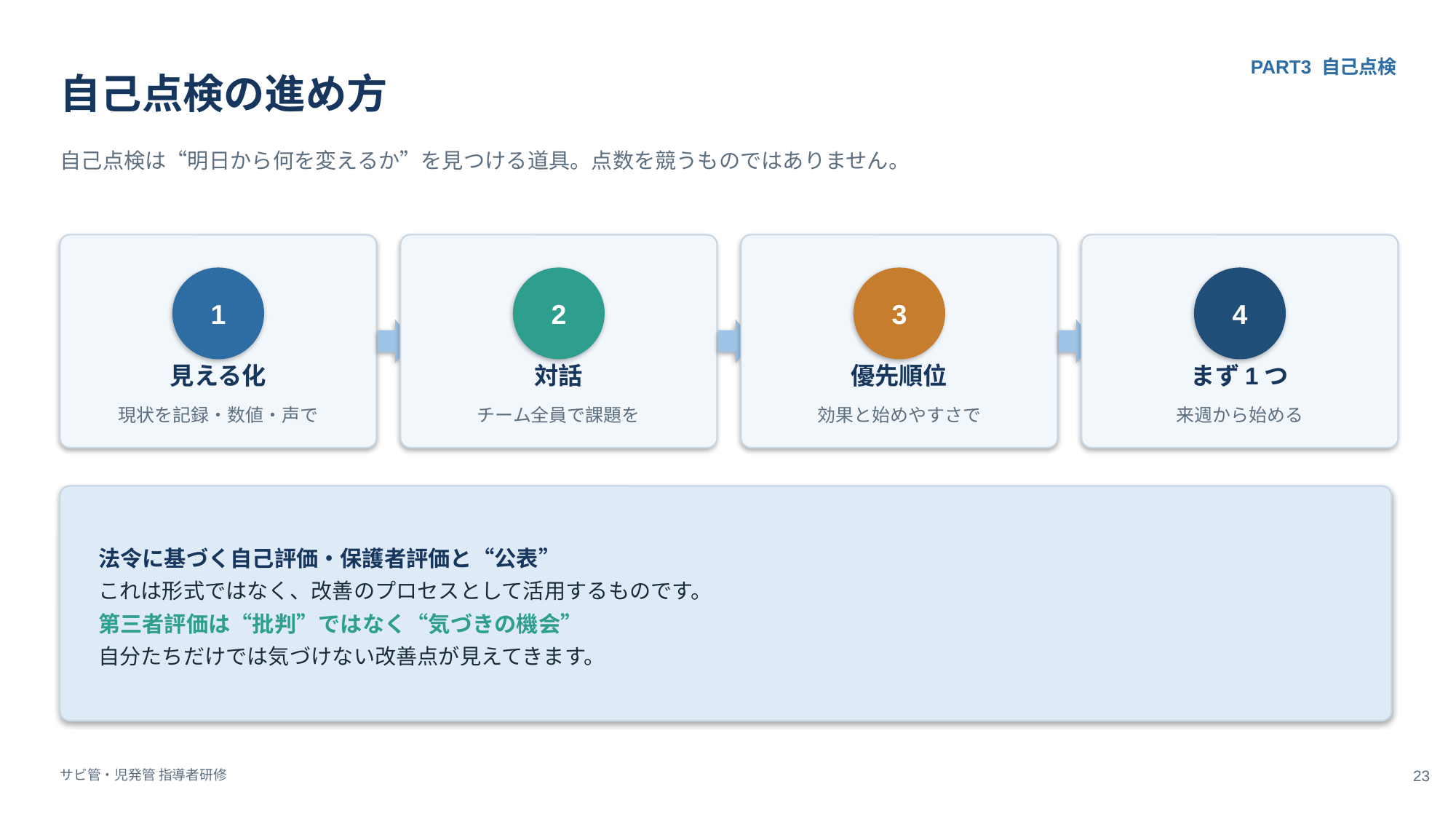

自己点検の進め方
PART3 自己点検
自己点検は“明日から何を変えるか”を見つける道具。点数を競うものではありません。

1

2

3

4

見える化
対話
優先順位
まず1つ
現状を記録・数値・声で
チーム全員で課題を
効果と始めやすさで
来週から始める

法令に基づく自己評価・保護者評価と“公表”
これは形式ではなく、改善のプロセスとして活用するものです。
第三者評価は“批判”ではなく“気づきの機会”
自分たちだけでは気づけない改善点が見えてきます。
サビ管・児発管 指導者研修
23